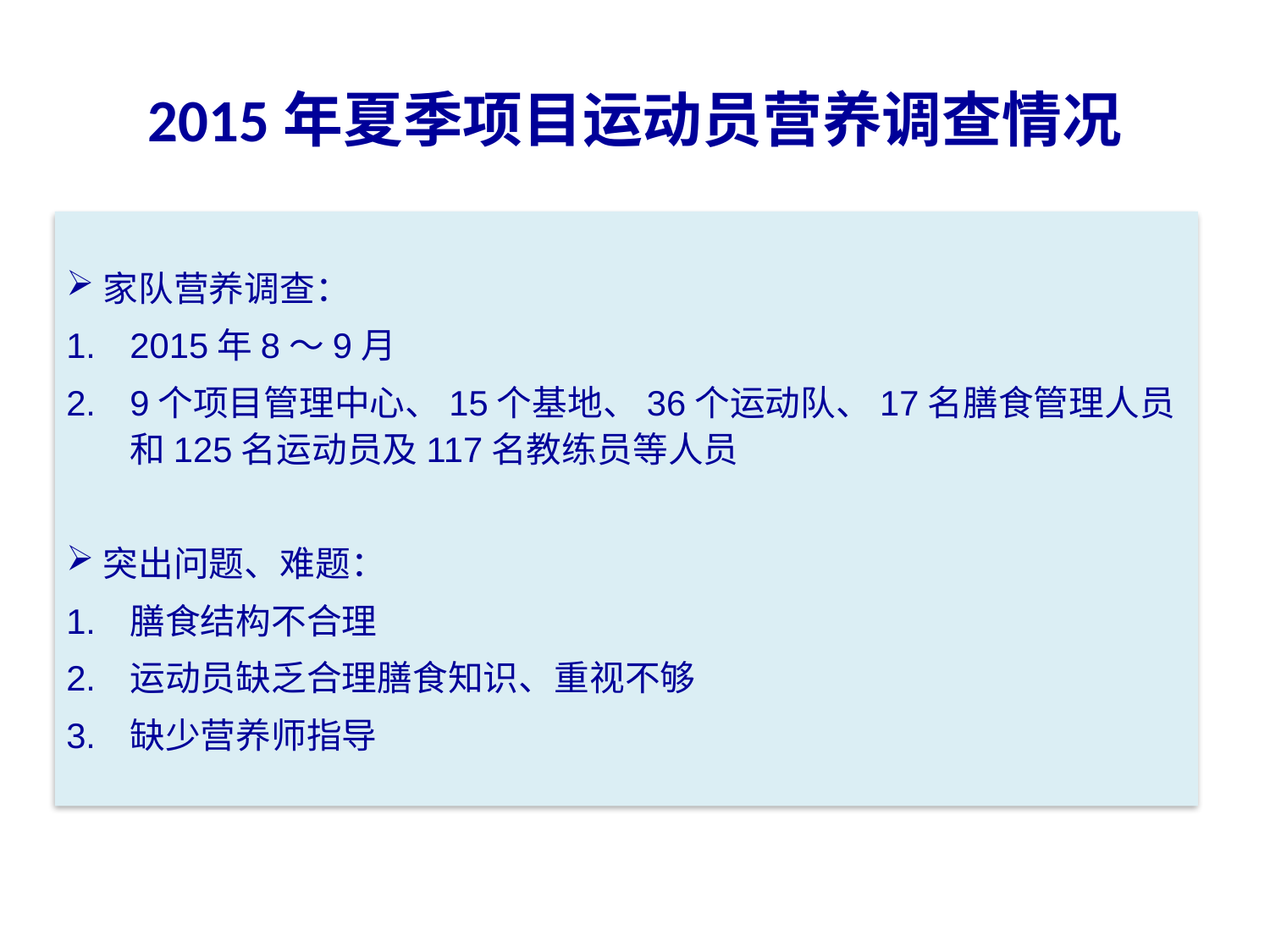

# 2015年夏季项目运动员营养调查情况
家队营养调查：
2015年8～9月
9个项目管理中心、15个基地、36个运动队、17名膳食管理人员和125名运动员及117名教练员等人员

突出问题、难题：
膳食结构不合理
运动员缺乏合理膳食知识、重视不够
缺少营养师指导